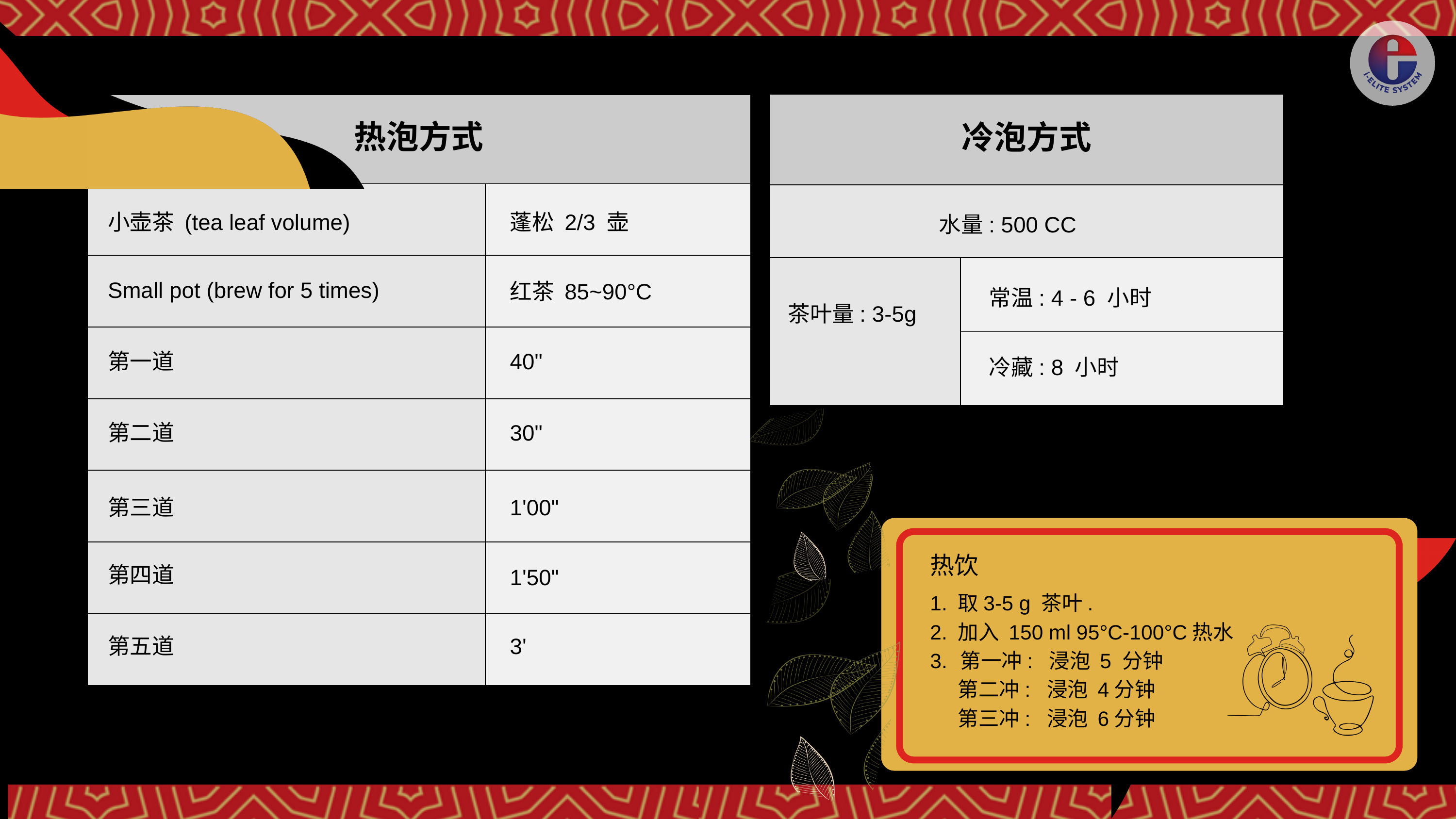

| 冷泡方式 |  |
| --- | --- |
|  |  |
|  |  |
|  |  |
| 热泡方式 |  |
| --- | --- |
|  |  |
|  |  |
|  |  |
|  |  |
|  |  |
|  |  |
|  |  |
小壶茶 (tea leaf volume)
蓬松 2/3 壶
水量: 500 CC
Small pot (brew for 5 times)
红茶 85~90°C
常温: 4 - 6 小时
茶叶量: 3-5g
第一道
40"
冷藏: 8 小时

第二道
30"
第三道
1'00"

热饮
第四道
1'50"

1. 取3-5 g 茶叶.
2. 加入 150 ml 95°C-100°C热水
3.  第一冲:  浸泡 5 分钟
     第二冲:  浸泡 4分钟
     第三冲:  浸泡 6分钟

第五道
3'